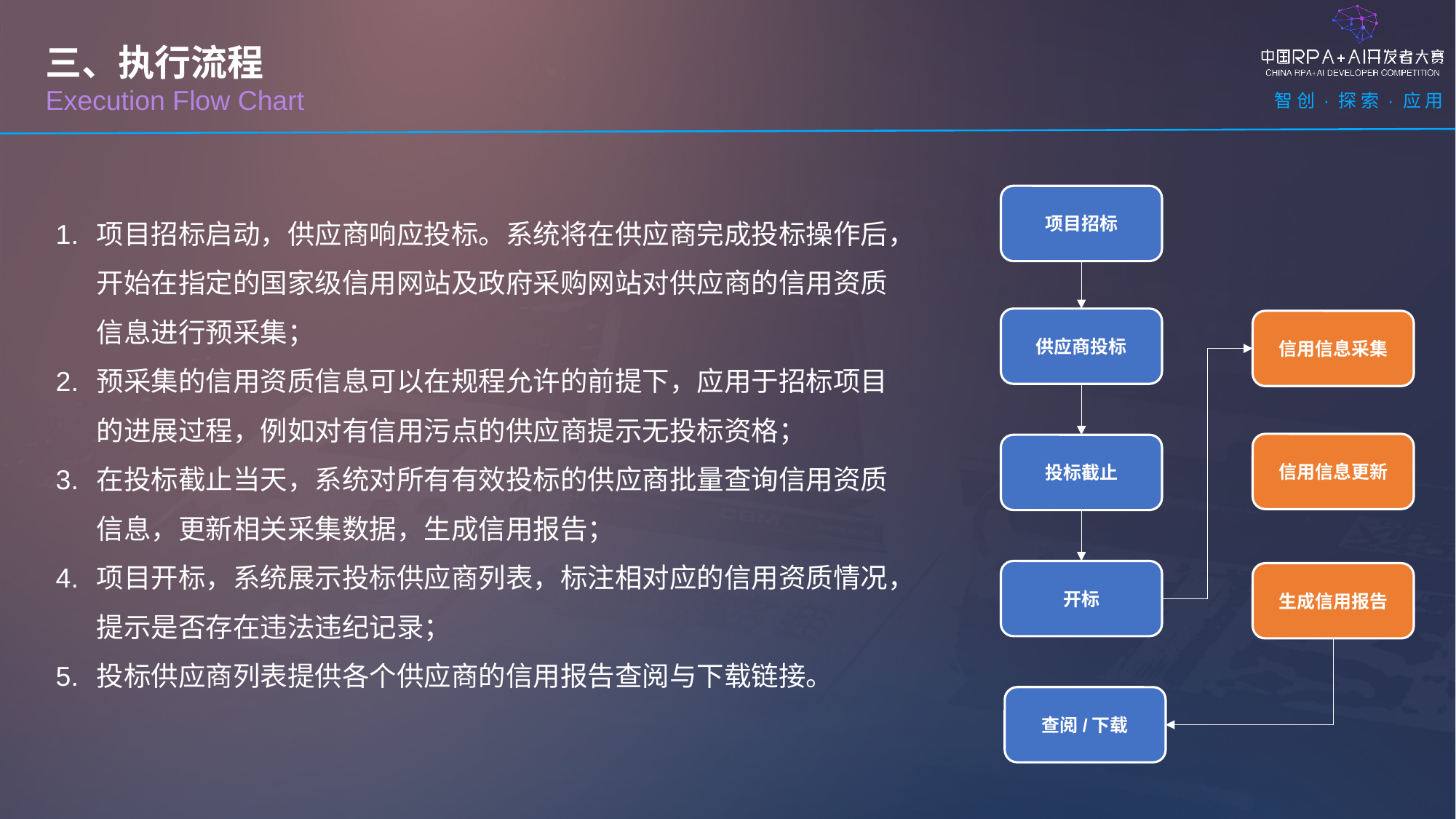

三、执行流程
Execution Flow Chart
项目招标
项目招标启动，供应商响应投标。系统将在供应商完成投标操作后，开始在指定的国家级信用网站及政府采购网站对供应商的信用资质信息进行预采集；
预采集的信用资质信息可以在规程允许的前提下，应用于招标项目的进展过程，例如对有信用污点的供应商提示无投标资格；
在投标截止当天，系统对所有有效投标的供应商批量查询信用资质信息，更新相关采集数据，生成信用报告；
项目开标，系统展示投标供应商列表，标注相对应的信用资质情况，提示是否存在违法违纪记录；
投标供应商列表提供各个供应商的信用报告查阅与下载链接。
供应商投标
信用信息采集
信用信息更新
投标截止
开标
生成信用报告
查阅/下载